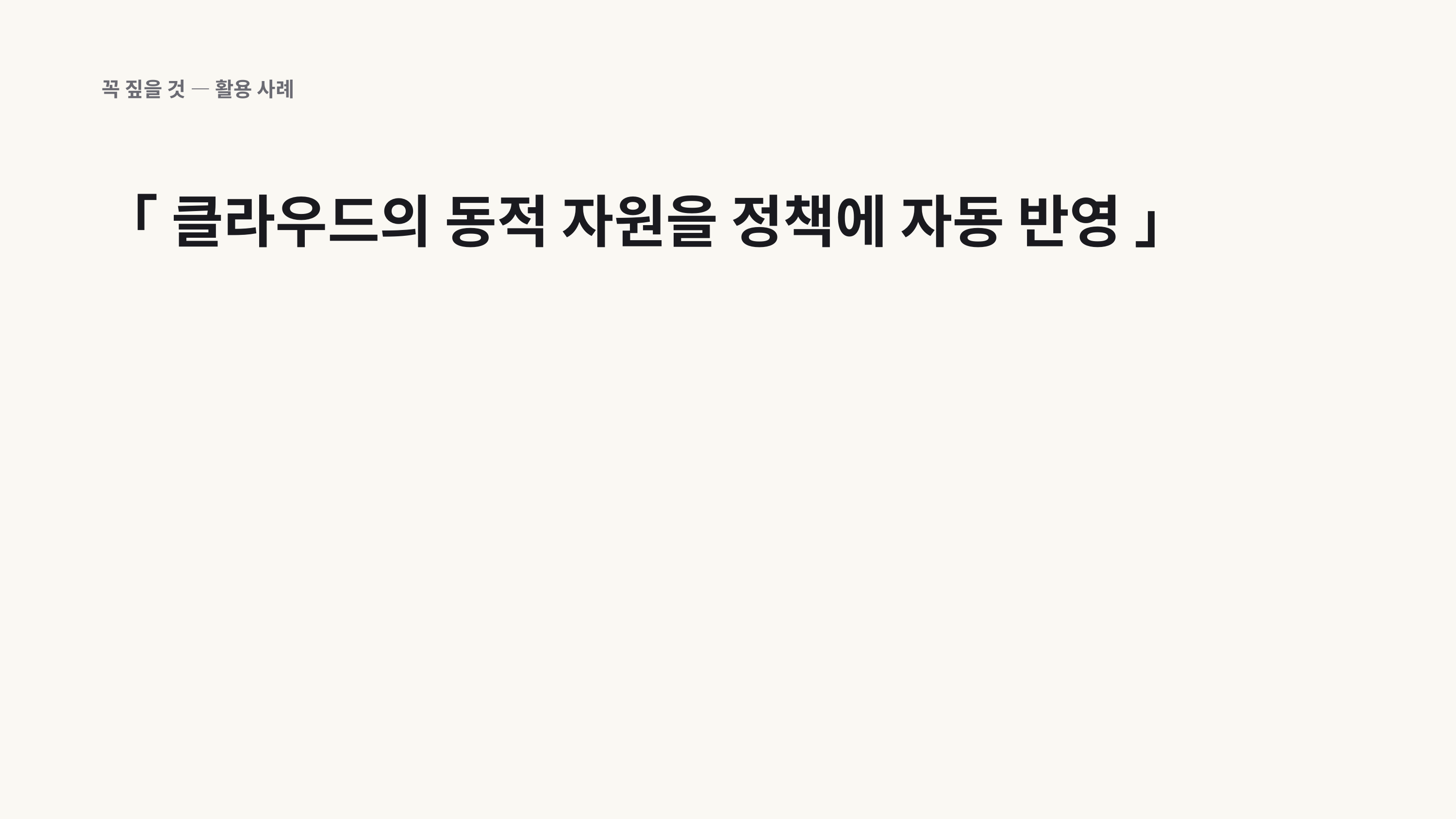

꼭 짚을 것 — 활용 사례
「 클라우드의 동적 자원을 정책에 자동 반영 」